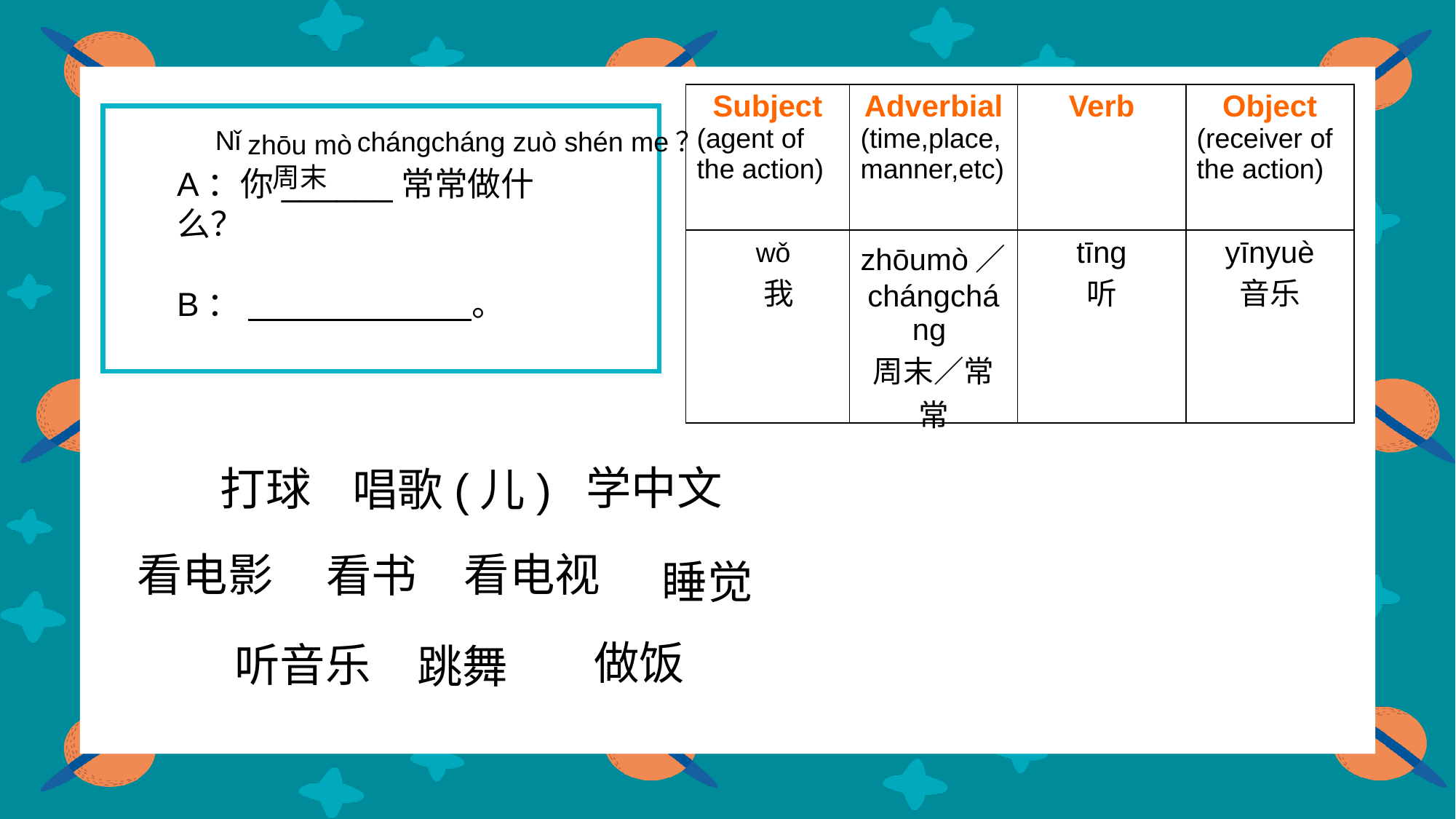

| Subject (agent of the action) | Adverbial (time,place,manner,etc) | Verb | Object (receiver of the action) |
| --- | --- | --- | --- |
| 我 | zhōumò／chángcháng 周末／常常 | tīng 听 | yīnyuè 音乐 |

Nǐ
chángcháng zuò shén me？
zhōu mò
   周末
A：你______常常做什么？

B：                               。
wǒ
学中文
打球
唱歌(儿)
看电影
看电视
看书
睡觉
做饭
听音乐
跳舞